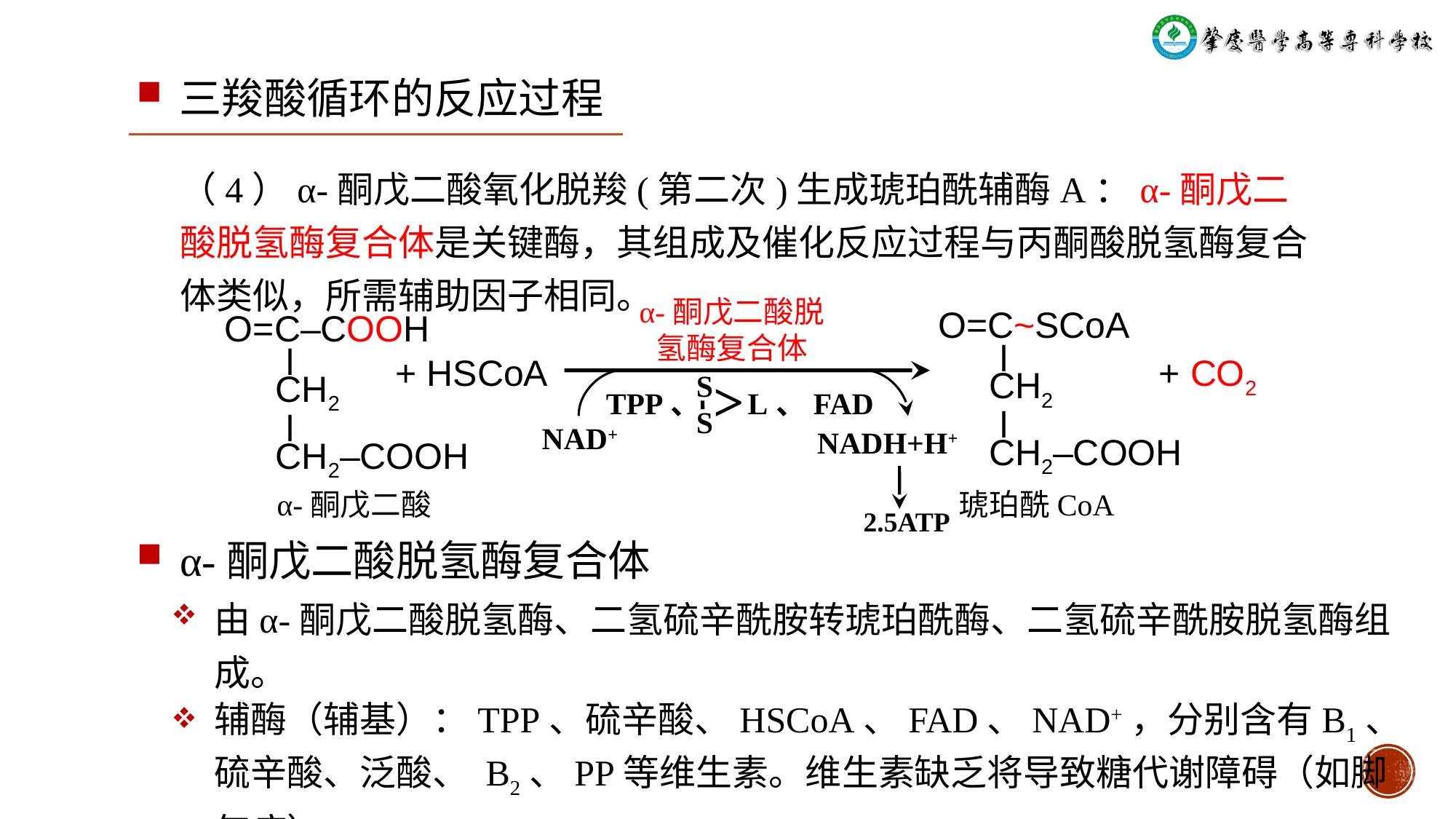

三羧酸循环的反应过程
# （4）α-酮戊二酸氧化脱羧(第二次)生成琥珀酰辅酶A：α-酮戊二酸脱氢酶复合体是关键酶，其组成及催化反应过程与丙酮酸脱氢酶复合体类似，所需辅助因子相同。
α-酮戊二酸脱
氢酶复合体
O=C~SCoA
      ǀ
     CH2
      ǀ
     CH2‒COOH
O=C‒COOH
      ǀ
     CH2
      ǀ
     CH2‒COOH
+ HSCoA
+ CO2

S
S
>
L

TPP、
、FAD
NAD+
NADH+H+

α-酮戊二酸
琥珀酰CoA
2.5ATP
α-酮戊二酸脱氢酶复合体
由α-酮戊二酸脱氢酶、二氢硫辛酰胺转琥珀酰酶、二氢硫辛酰胺脱氢酶组成。
辅酶（辅基）：TPP、硫辛酸、HSCoA、FAD、NAD+，分别含有B1、硫辛酸、泛酸、 B2、PP等维生素。维生素缺乏将导致糖代谢障碍（如脚气病）。